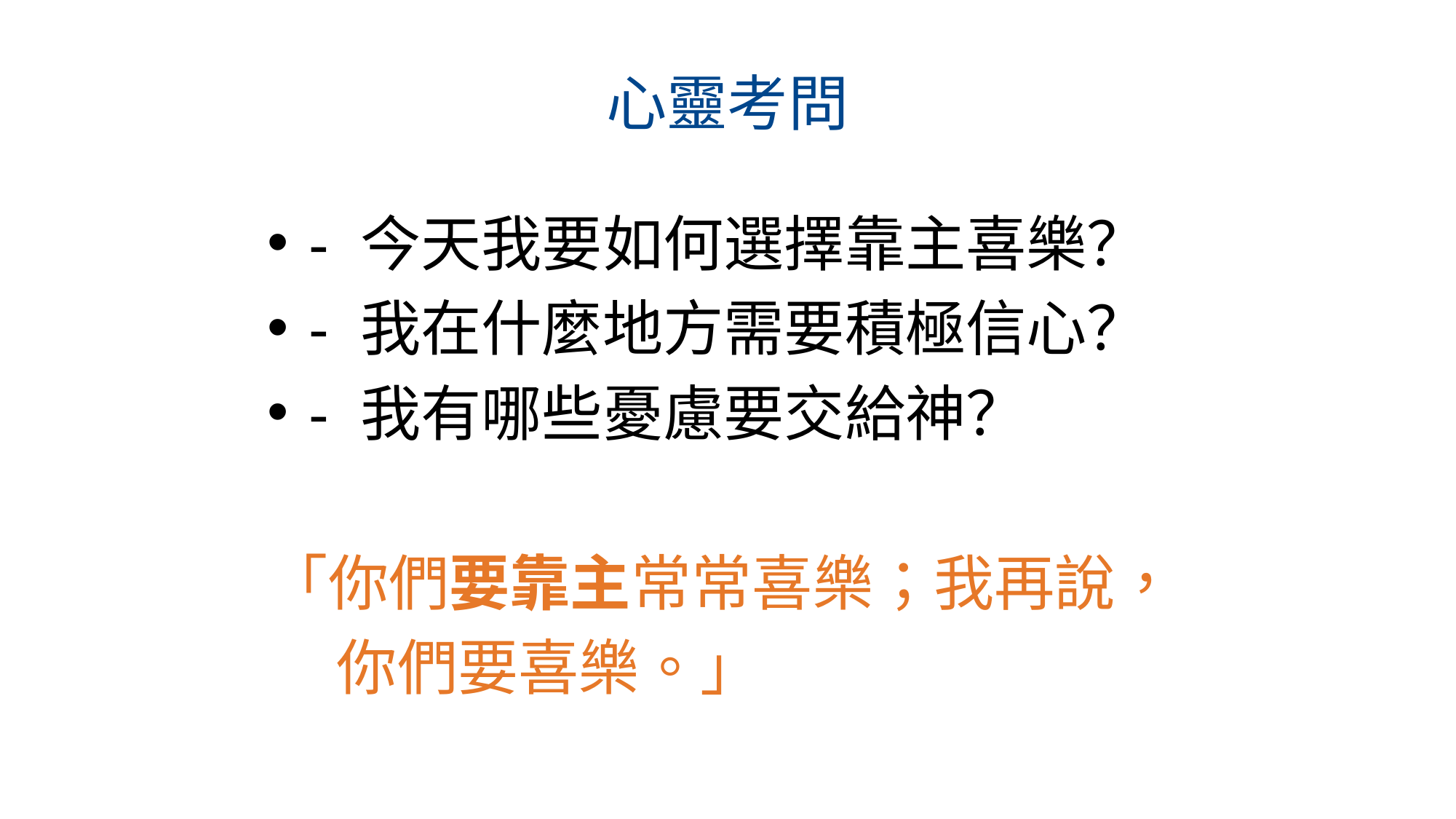

# 心靈考問
- 今天我要如何選擇靠主喜樂？
- 我在什麼地方需要積極信心？
- 我有哪些憂慮要交給神？

「你們要靠主常常喜樂；我再說，
    你們要喜樂。」